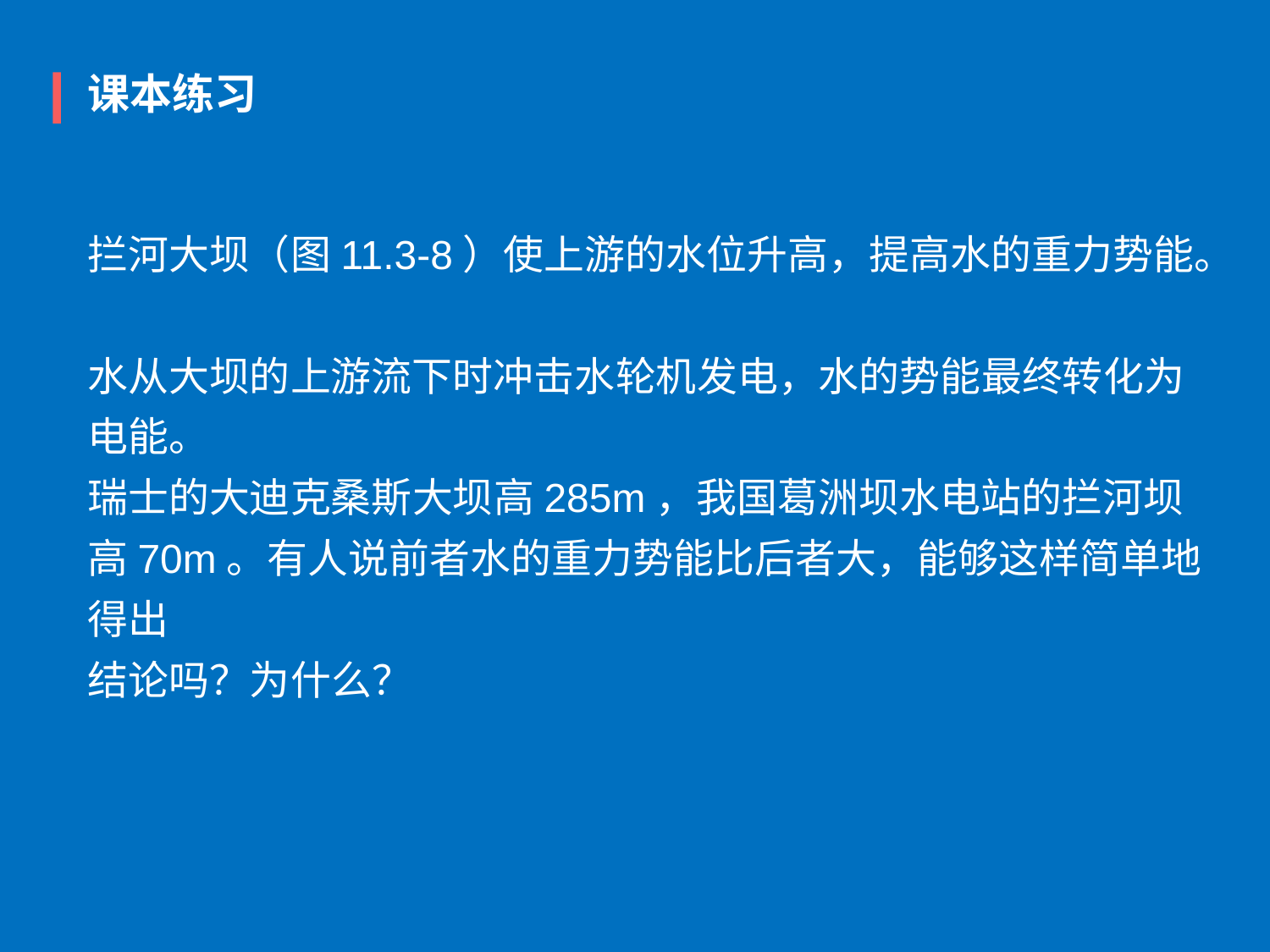

课本练习

拦河大坝（图11.3-8）使上游的水位升高，提高水的重力势能。
水从大坝的上游流下时冲击水轮机发电，水的势能最终转化为电能。
瑞士的大迪克桑斯大坝高285m，我国葛洲坝水电站的拦河坝高70m。有人说前者水的重力势能比后者大，能够这样简单地得出
结论吗？为什么？